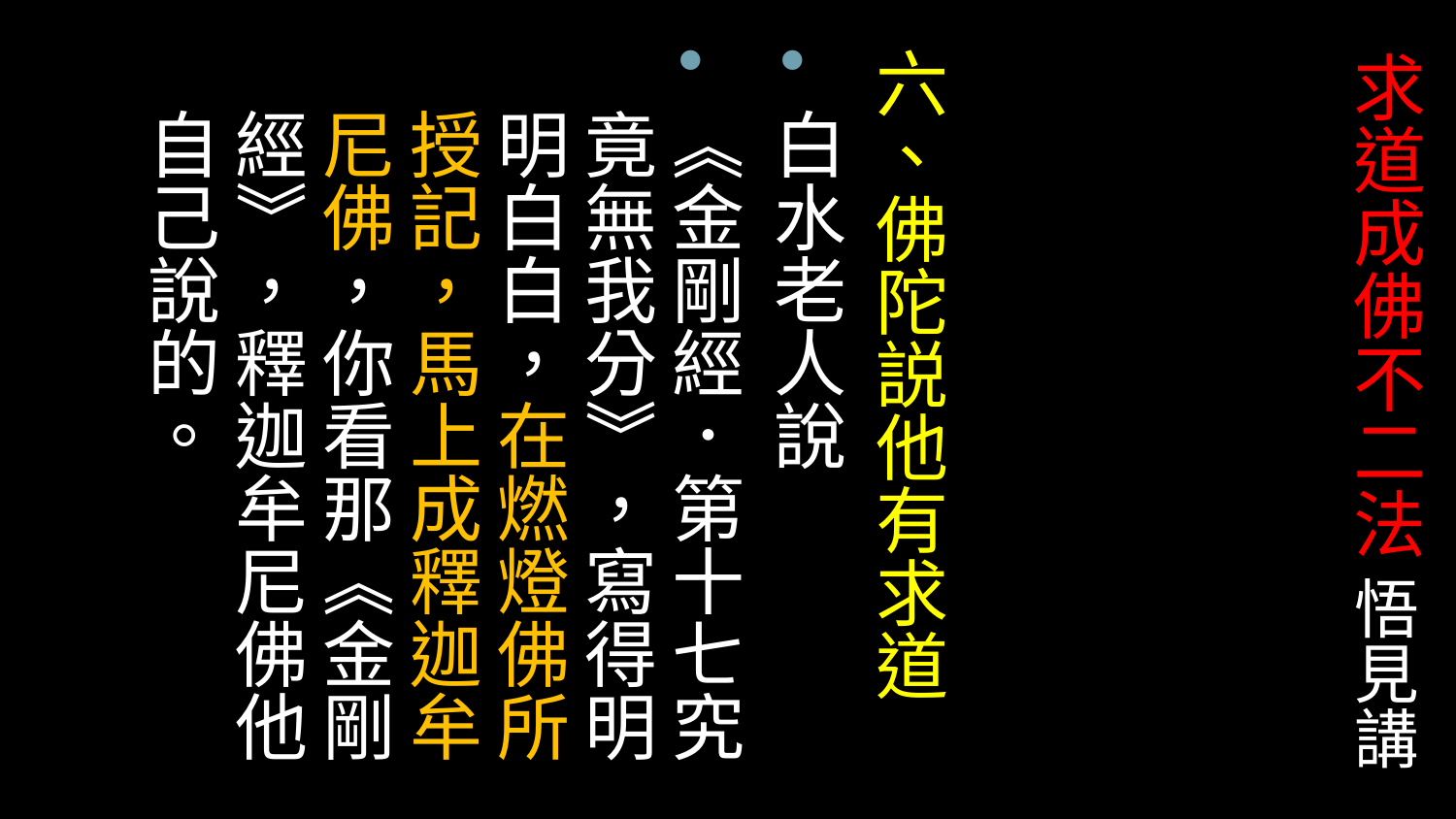

六、佛陀説他有求道
白水老人說
《金剛經．第十七究竟無我分》，寫得明明白白，在燃燈佛所授記，馬上成釋迦牟尼佛，你看那《金剛經》，釋迦牟尼佛他自己說的。

# 求道成佛不二法 悟見講